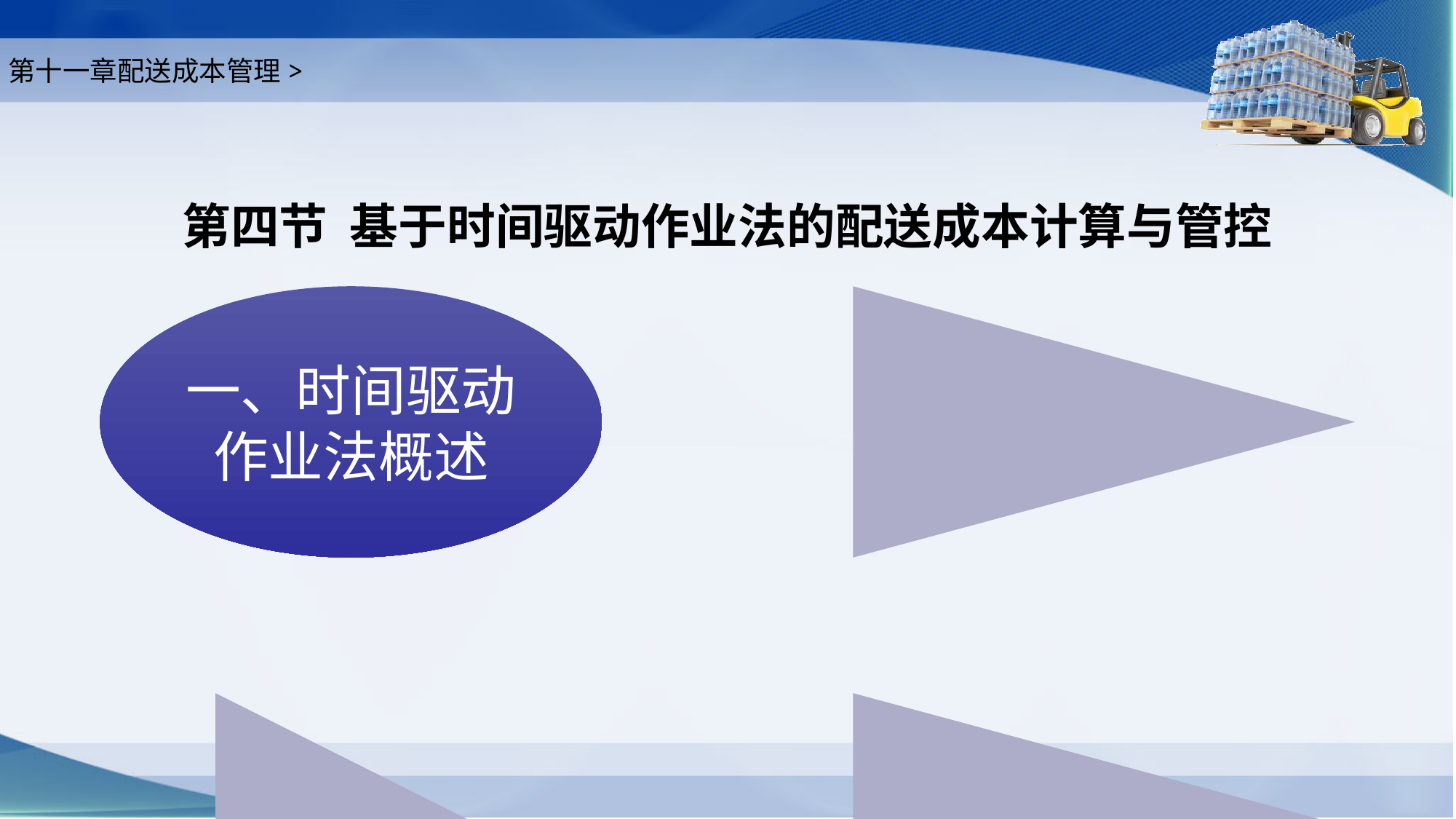

第十一章配送成本管理>
# 第四节  基于时间驱动作业法的配送成本计算与管控
一、时间驱动作业法概述